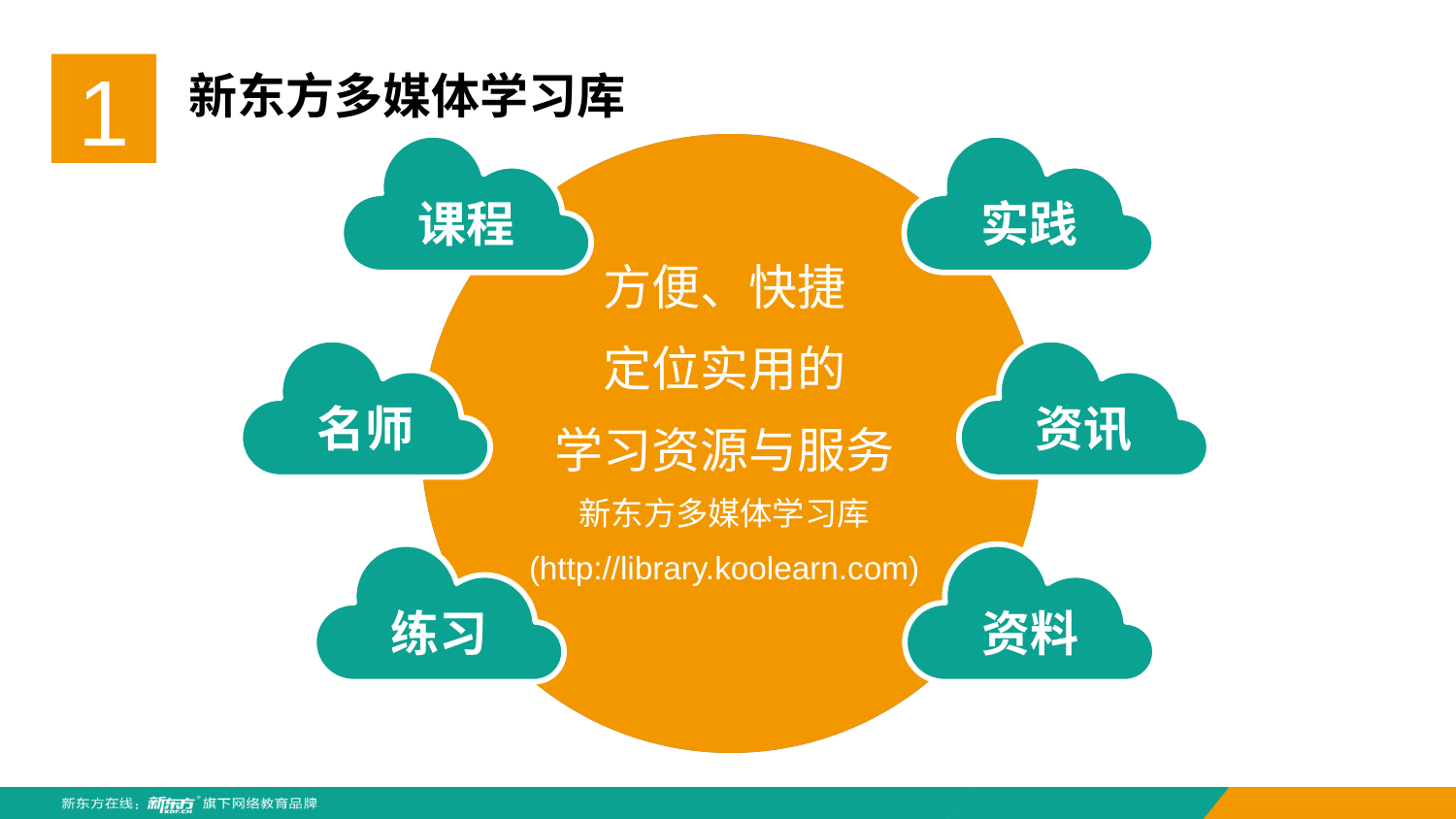

1
新东方多媒体学习库

方便、快捷
定位实用的
学习资源与服务
新东方多媒体学习库
(http://library.koolearn.com)

课程
实践
学习信息多难辨优势
各种学习成本高昂
名师
资讯
难寻适合的资源及资料
学习效果无法评估
练习
资料
实用目标无法达成